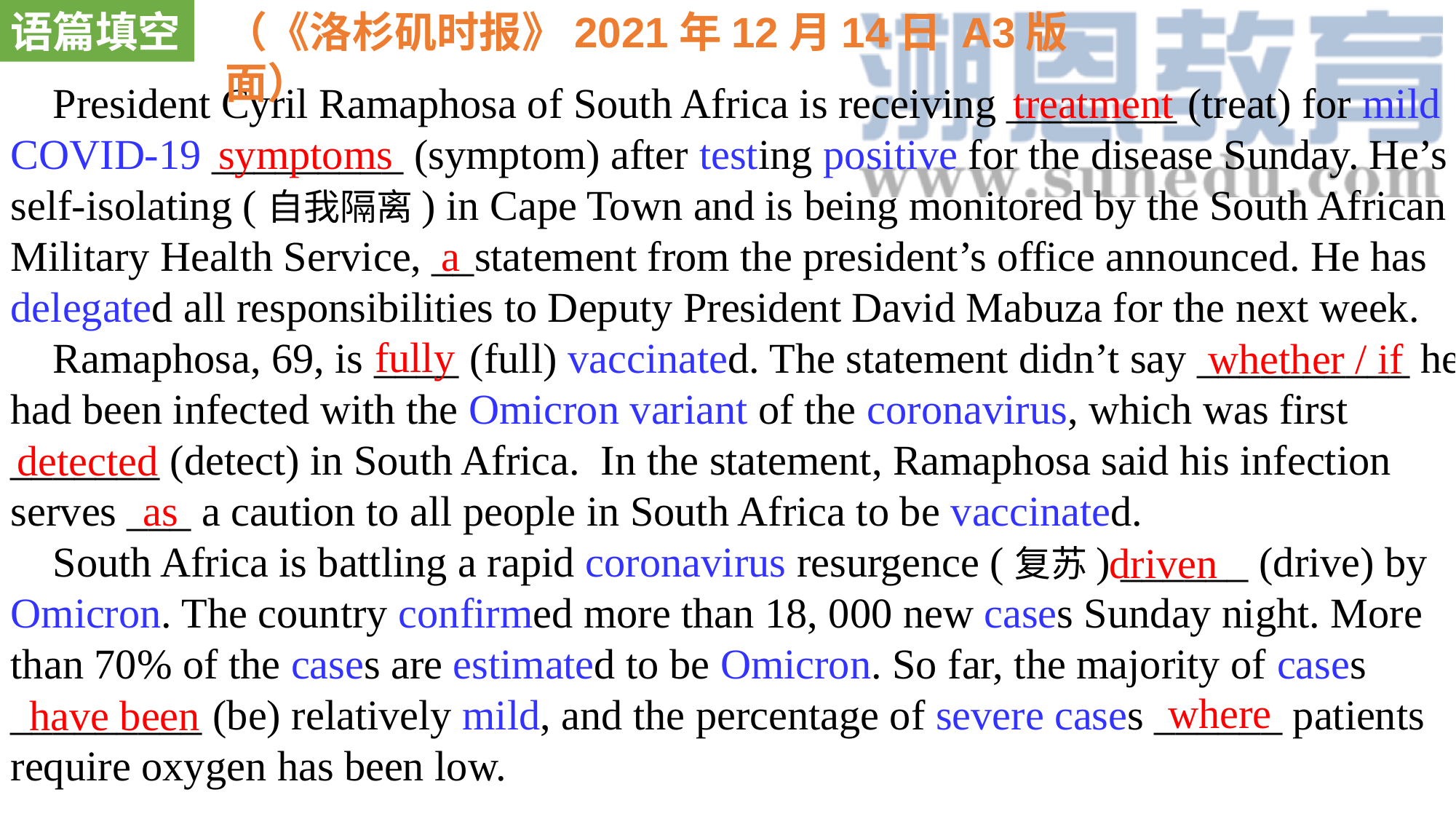

语篇填空
（《洛杉矶时报》2021年12月14日 A3版面）
    President Cyril Ramaphosa of South Africa is receiving ________ (treat) for mild COVID-19 _________ (symptom) after testing positive for the disease Sunday. He’s self-isolating (自我隔离) in Cape Town and is being monitored by the South African Military Health Service, __statement from the president’s office announced. He has delegated all responsibilities to Deputy President David Mabuza for the next week.
    Ramaphosa, 69, is ____ (full) vaccinated. The statement didn’t say __________ he had been infected with the Omicron variant of the coronavirus, which was first _______ (detect) in South Africa.  In the statement, Ramaphosa said his infection serves ___ a caution to all people in South Africa to be vaccinated.
    South Africa is battling a rapid coronavirus resurgence (复苏) ______ (drive) by Omicron. The country confirmed more than 18, 000 new cases Sunday night. More than 70% of the cases are estimated to be Omicron. So far, the majority of cases _________ (be) relatively mild, and the percentage of severe cases ______ patients require oxygen has been low.
treatment
symptoms
a
fully
whether / if
detected
as
driven
where
have been